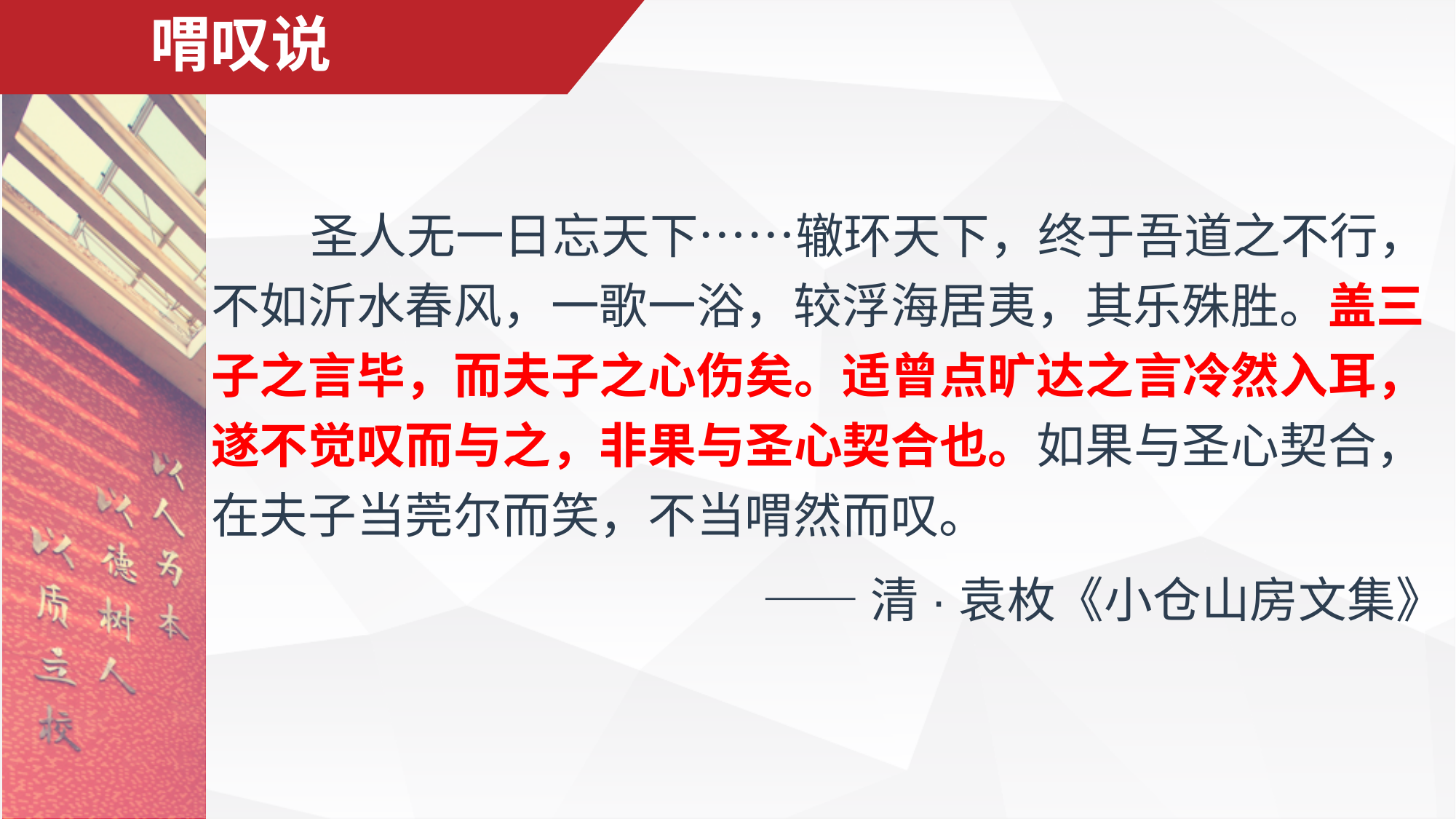

# 喟叹说
        圣人无一日忘天下……辙环天下，终于吾道之不行，不如沂水春风，一歌一浴，较浮海居夷，其乐殊胜。盖三子之言毕，而夫子之心伤矣。适曾点旷达之言冷然入耳，遂不觉叹而与之，非果与圣心契合也。如果与圣心契合，在夫子当莞尔而笑，不当喟然而叹。
——清·袁枚《小仓山房文集》